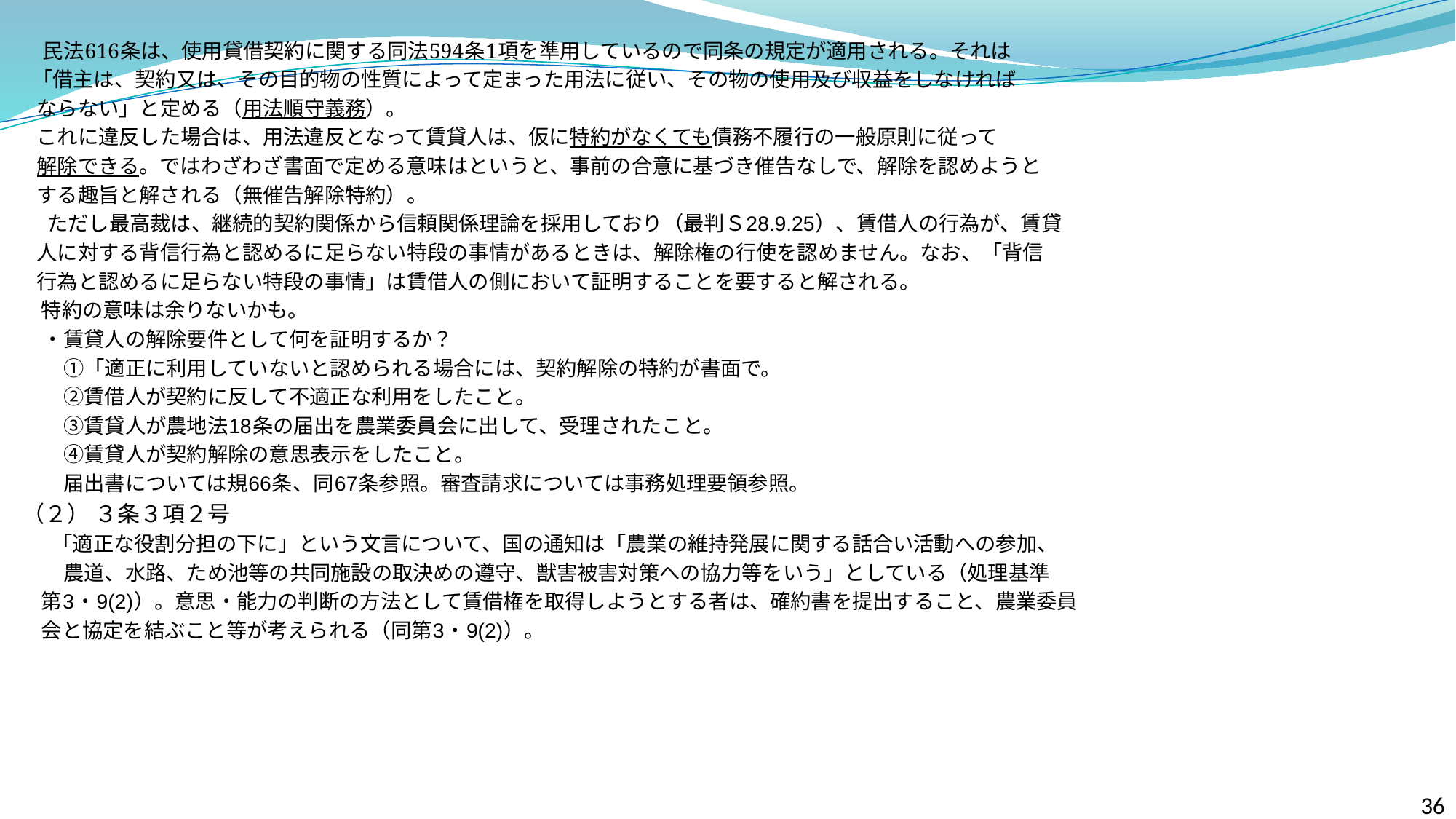

民法616条は、使用貸借契約に関する同法594条1項を準用しているので同条の規定が適用される。それは
  「借主は、契約又は、その目的物の性質によって定まった用法に従い、その物の使用及び収益をしなければ
   ならない」と定める（用法順守義務）。
   これに違反した場合は、用法違反となって賃貸人は、仮に特約がなくても債務不履行の一般原則に従って
   解除できる。ではわざわざ書面で定める意味はというと、事前の合意に基づき催告なしで、解除を認めようと
   する趣旨と解される（無催告解除特約）。
　 ただし最高裁は、継続的契約関係から信頼関係理論を採用しており（最判Ｓ28.9.25）、賃借人の行為が、賃貸
   人に対する背信行為と認めるに足らない特段の事情があるときは、解除権の行使を認めません。なお、「背信
   行為と認めるに足らない特段の事情」は賃借人の側において証明することを要すると解される。
    特約の意味は余りないかも。
　・賃貸人の解除要件として何を証明するか？
　　①「適正に利用していないと認められる場合には、契約解除の特約が書面で。
　　②賃借人が契約に反して不適正な利用をしたこと。
　　③賃貸人が農地法18条の届出を農業委員会に出して、受理されたこと。
　　④賃貸人が契約解除の意思表示をしたこと。
　　届出書については規66条、同67条参照。審査請求については事務処理要領参照。
（２） ３条３項２号
　  「適正な役割分担の下に」という文言について、国の通知は「農業の維持発展に関する話合い活動への参加、
　　農道、水路、ため池等の共同施設の取決めの遵守、獣害被害対策への協力等をいう」としている（処理基準
    第3・9(2)）。意思・能力の判断の方法として賃借権を取得しようとする者は、確約書を提出すること、農業委員
    会と協定を結ぶこと等が考えられる（同第3・9(2)）。

36